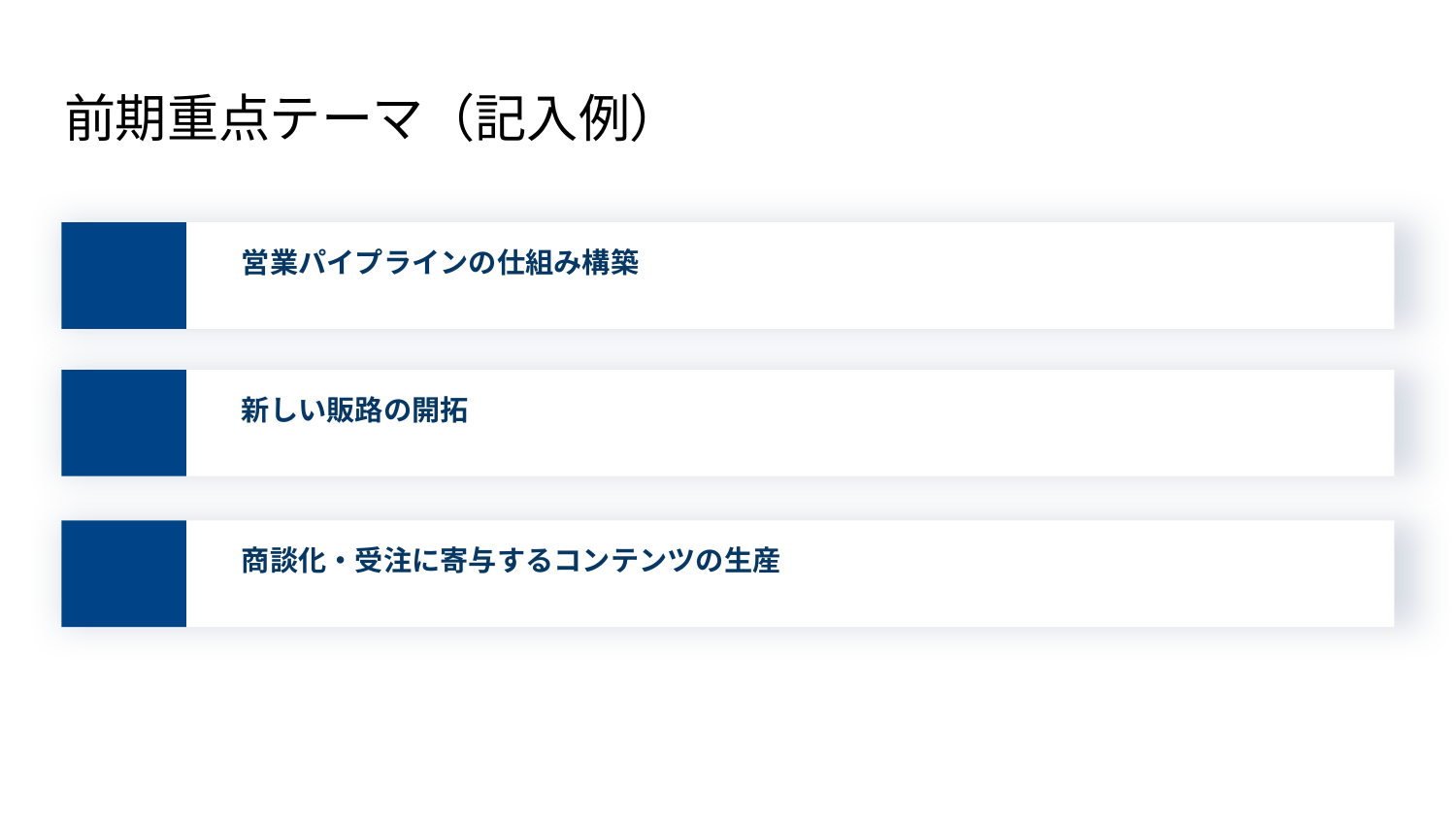

# 前期重点テーマ（記入例）

営業パイプラインの仕組み構築

新しい販路の開拓

商談化・受注に寄与するコンテンツの生産